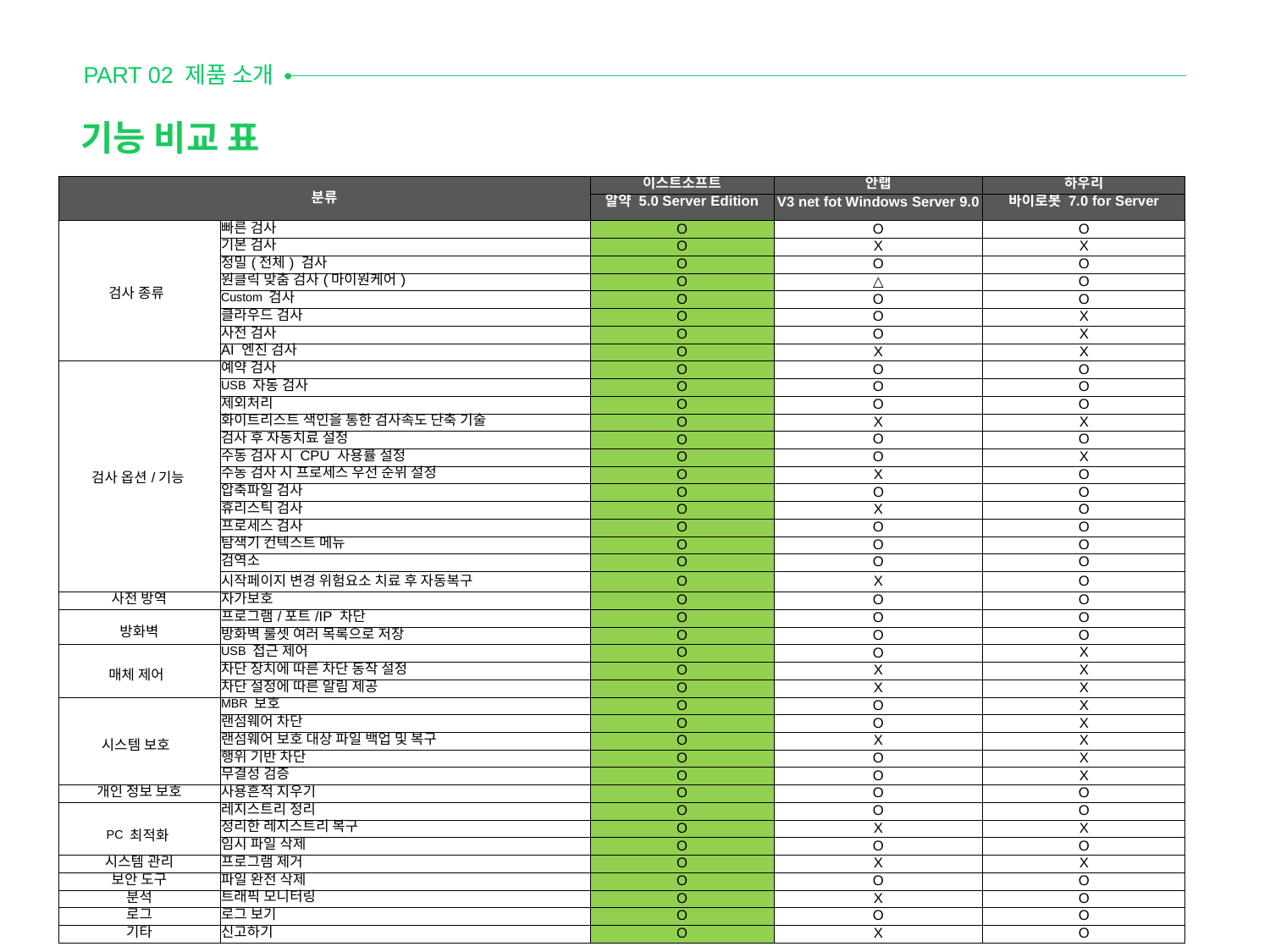

PART 02 제품 소개

# 기능 비교 표
| 분류 |  | 이스트소프트 | 안랩 | 하우리 |
| --- | --- | --- | --- | --- |
|  |  | 알약 5.0 Server Edition | V3 net fot Windows Server 9.0 | 바이로봇 7.0 for Server |
| 검사 종류 | 빠른 검사 | O | O | O |
|  | 기본 검사 | O | X | X |
|  | 정밀(전체) 검사 | O | O | O |
|  | 원클릭 맞춤 검사(마이원케어) | O | △ | O |
|  | Custom 검사 | O | O | O |
|  | 클라우드 검사 | O | O | X |
|  | 사전 검사 | O | O | X |
|  | AI 엔진 검사 | O | X | X |
| 검사 옵션/기능 | 예약 검사 | O | O | O |
|  | USB 자동 검사 | O | O | O |
|  | 제외처리 | O | O | O |
|  | 화이트리스트 색인을 통한 검사속도 단축 기술 | O | X | X |
|  | 검사 후 자동치료 설정 | O | O | O |
|  | 수동 검사 시 CPU 사용률 설정 | O | O | X |
|  | 수동 검사 시 프로세스 우선 순위 설정 | O | X | O |
|  | 압축파일 검사 | O | O | O |
|  | 휴리스틱 검사 | O | X | O |
|  | 프로세스 검사 | O | O | O |
|  | 탐색기 컨텍스트 메뉴 | O | O | O |
|  | 검역소 | O | O | O |
|  | 시작페이지 변경 위험요소 치료 후 자동복구 | O | X | O |
| 사전 방역 | 자가보호 | O | O | O |
| 방화벽 | 프로그램/포트/IP 차단 | O | O | O |
|  | 방화벽 룰셋 여러 목록으로 저장 | O | O | O |
| 매체 제어 | USB 접근 제어 | O | O | X |
|  | 차단 장치에 따른 차단 동작 설정 | O | X | X |
|  | 차단 설정에 따른 알림 제공 | O | X | X |
| 시스템 보호 | MBR 보호 | O | O | X |
|  | 랜섬웨어 차단 | O | O | X |
|  | 랜섬웨어 보호 대상 파일 백업 및 복구 | O | X | X |
|  | 행위 기반 차단 | O | O | X |
|  | 무결성 검증 | O | O | X |
| 개인 정보 보호 | 사용흔적 지우기 | O | O | O |
| PC 최적화 | 레지스트리 정리 | O | O | O |
|  | 정리한 레지스트리 복구 | O | X | X |
|  | 임시 파일 삭제 | O | O | O |
| 시스템 관리 | 프로그램 제거 | O | X | X |
| 보안 도구 | 파일 완전 삭제 | O | O | O |
| 분석 | 트래픽 모니터링 | O | X | O |
| 로그 | 로그 보기 | O | O | O |
| 기타 | 신고하기 | O | X | O |